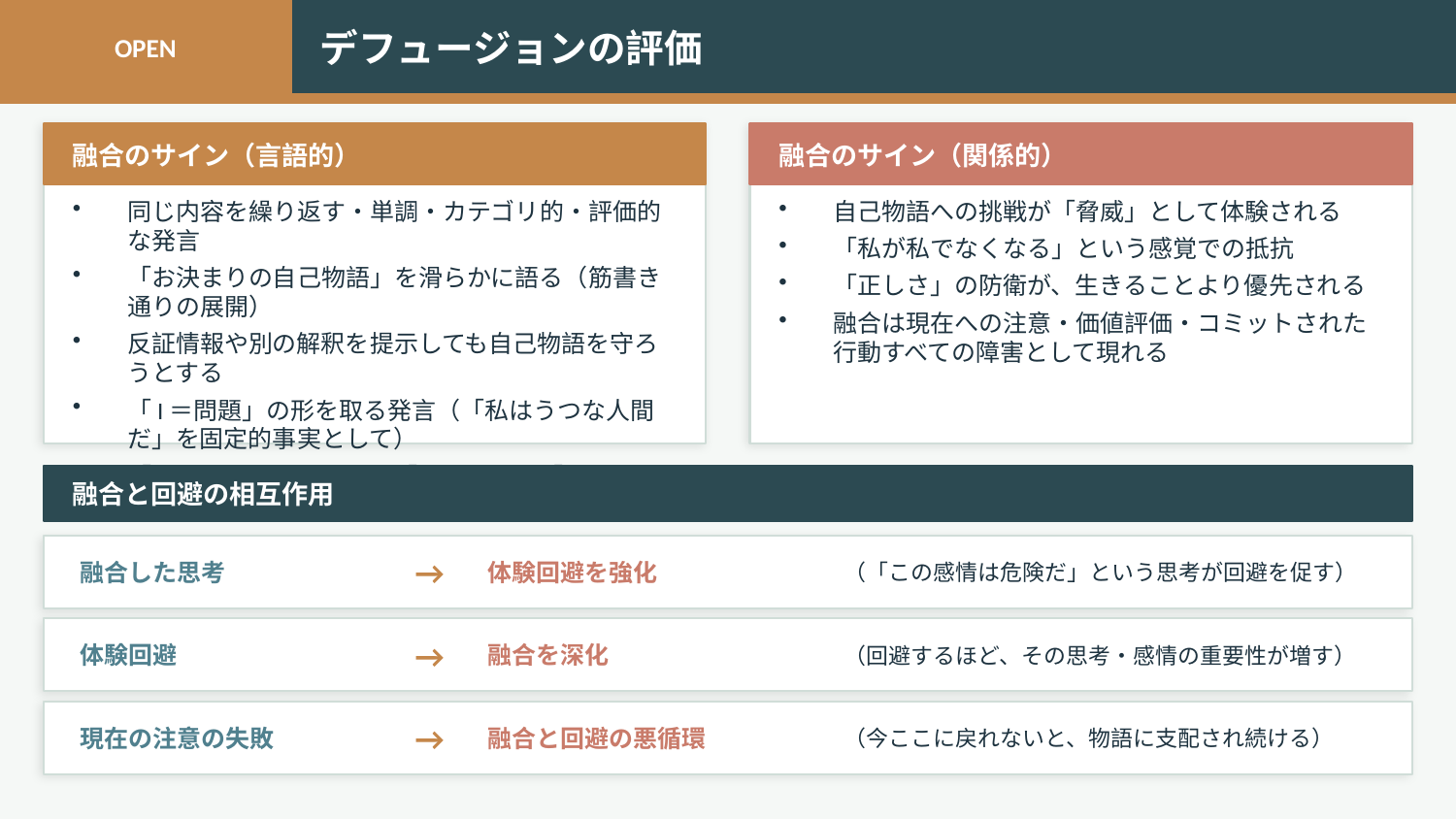

OPEN
デフュージョンの評価

融合のサイン（言語的）

融合のサイン（関係的）
同じ内容を繰り返す・単調・カテゴリ的・評価的な発言
「お決まりの自己物語」を滑らかに語る（筋書き通りの展開）
反証情報や別の解釈を提示しても自己物語を守ろうとする
「I＝問題」の形を取る発言（「私はうつな人間だ」を固定的事実として）
「しなければならない」「できない」「〜であるはずだ」の多用
自己物語への挑戦が「脅威」として体験される
「私が私でなくなる」という感覚での抵抗
「正しさ」の防衛が、生きることより優先される
融合は現在への注意・価値評価・コミットされた行動すべての障害として現れる

融合と回避の相互作用

融合した思考
→
体験回避を強化
（「この感情は危険だ」という思考が回避を促す）

体験回避
→
融合を深化
（回避するほど、その思考・感情の重要性が増す）

現在の注意の失敗
→
融合と回避の悪循環
（今ここに戻れないと、物語に支配され続ける）